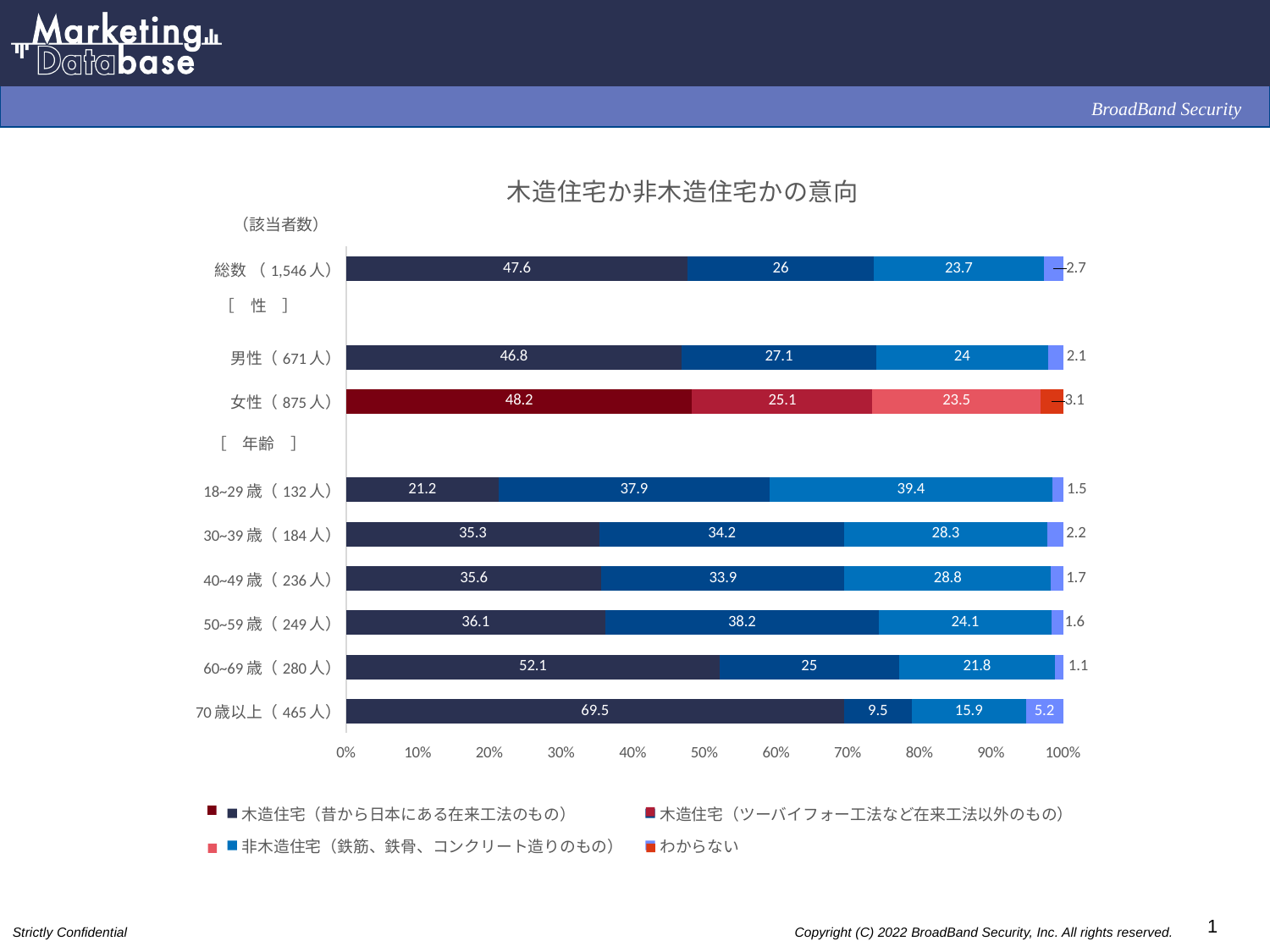

### Chart: 木造住宅か非木造住宅かの意向

| Category | 木造住宅（昔から日本にある在来工法のもの） | 木造住宅（ツーバイフォー工法など在来工法以外のもの） | 非木造住宅（鉄筋、鉄骨、コンクリート造りのもの） | わからない |
|---|---|---|---|---|
| 総数 （1,546人） | 47.6 | 26.0 | 23.7 | 2.7 |
|  | None | None | None | None |
| 男性（671人） | 46.8 | 27.1 | 24.0 | 2.1 |
| 女性（875人） | 48.2 | 25.1 | 23.5 | 3.1 |
|  | None | None | None | None |
| 18~29歳（132人） | 21.2 | 37.9 | 39.4 | 1.5 |
| 30~39歳（184人） | 35.3 | 34.2 | 28.3 | 2.2 |
| 40~49歳（236人） | 35.6 | 33.9 | 28.8 | 1.7 |
| 50~59歳（249人） | 36.1 | 38.2 | 24.1 | 1.6 |
| 60~69歳（280人） | 52.1 | 25.0 | 21.8 | 1.1 |
| 70歳以上（465人） | 69.5 | 9.5 | 15.9 | 5.2 |